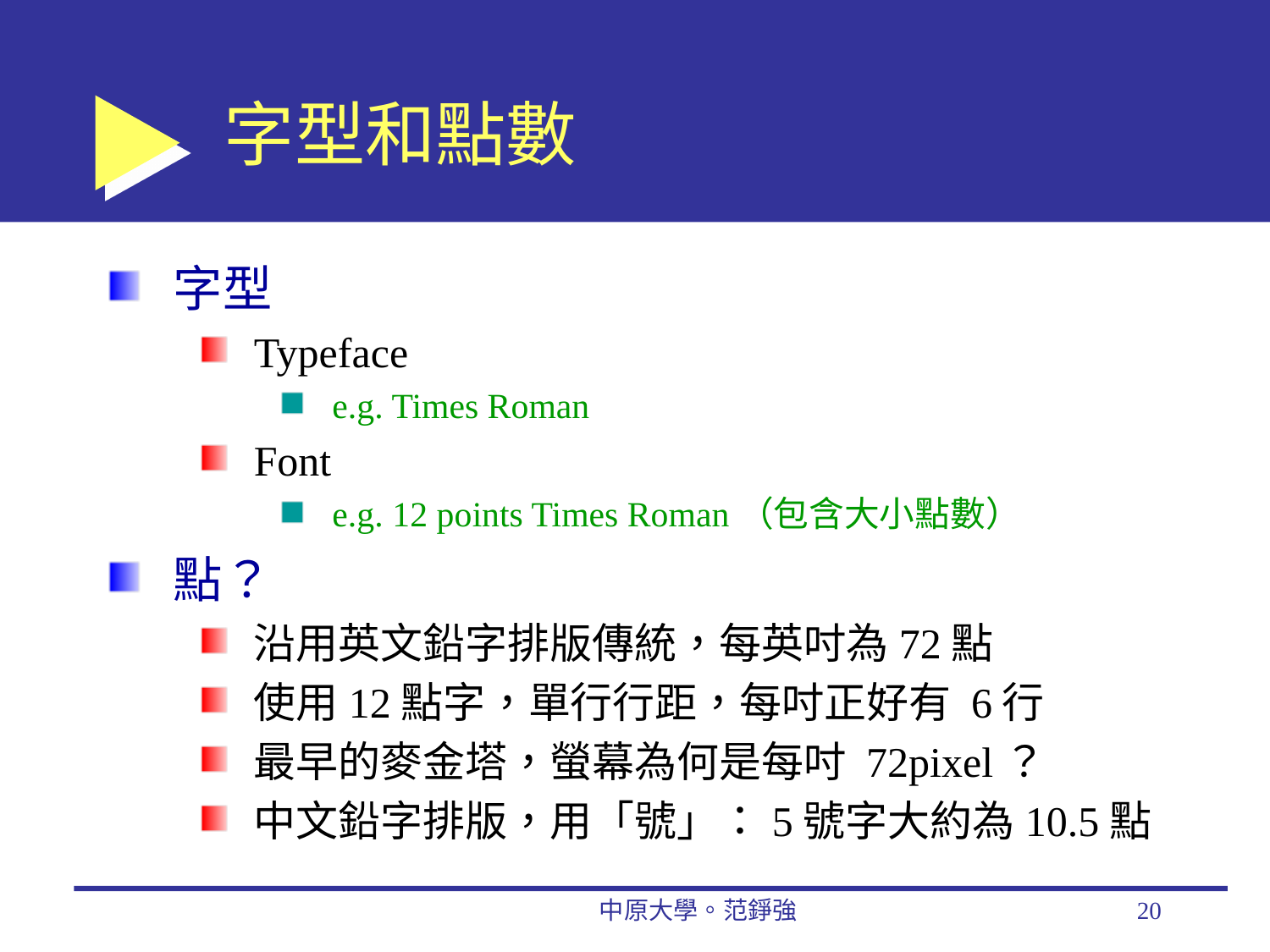

# 字型和點數
字型
Typeface
e.g. Times Roman
Font
e.g. 12 points Times Roman（包含大小點數）
點？
沿用英文鉛字排版傳統，每英吋為72點
使用12點字，單行行距，每吋正好有 6行
最早的麥金塔，螢幕為何是每吋 72pixel？
中文鉛字排版，用「號」：5號字大約為10.5點
中原大學。范錚強
20